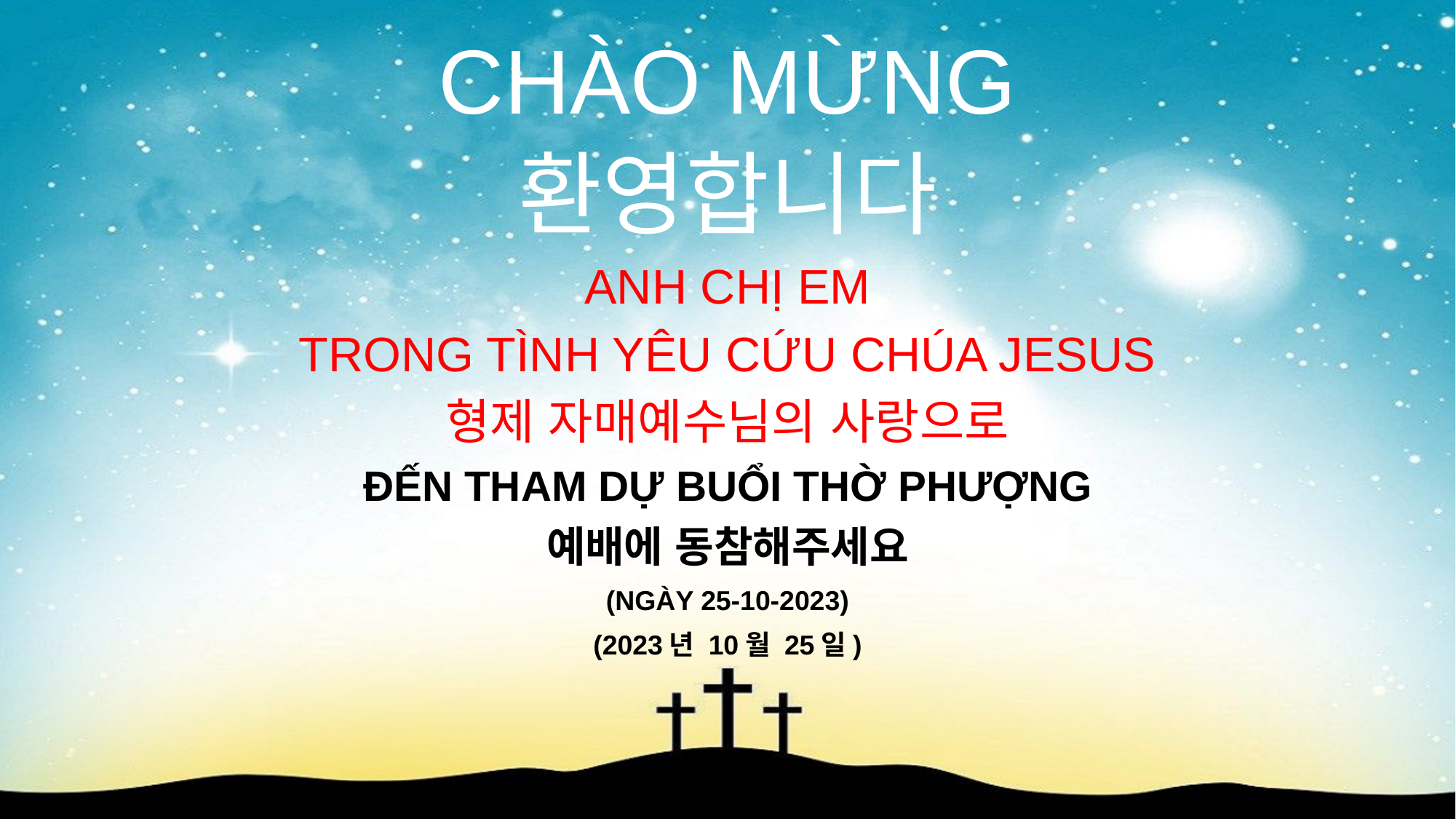

CHÀO MỪNG
환영합니다
ANH CHỊ EM
TRONG TÌNH YÊU CỨU CHÚA JESUS
형제 자매예수님의 사랑으로
ĐẾN THAM DỰ BUỔI THỜ PHƯỢNG
예배에 동참해주세요
(NGÀY 25-10-2023)
(2023년 10월 25일)